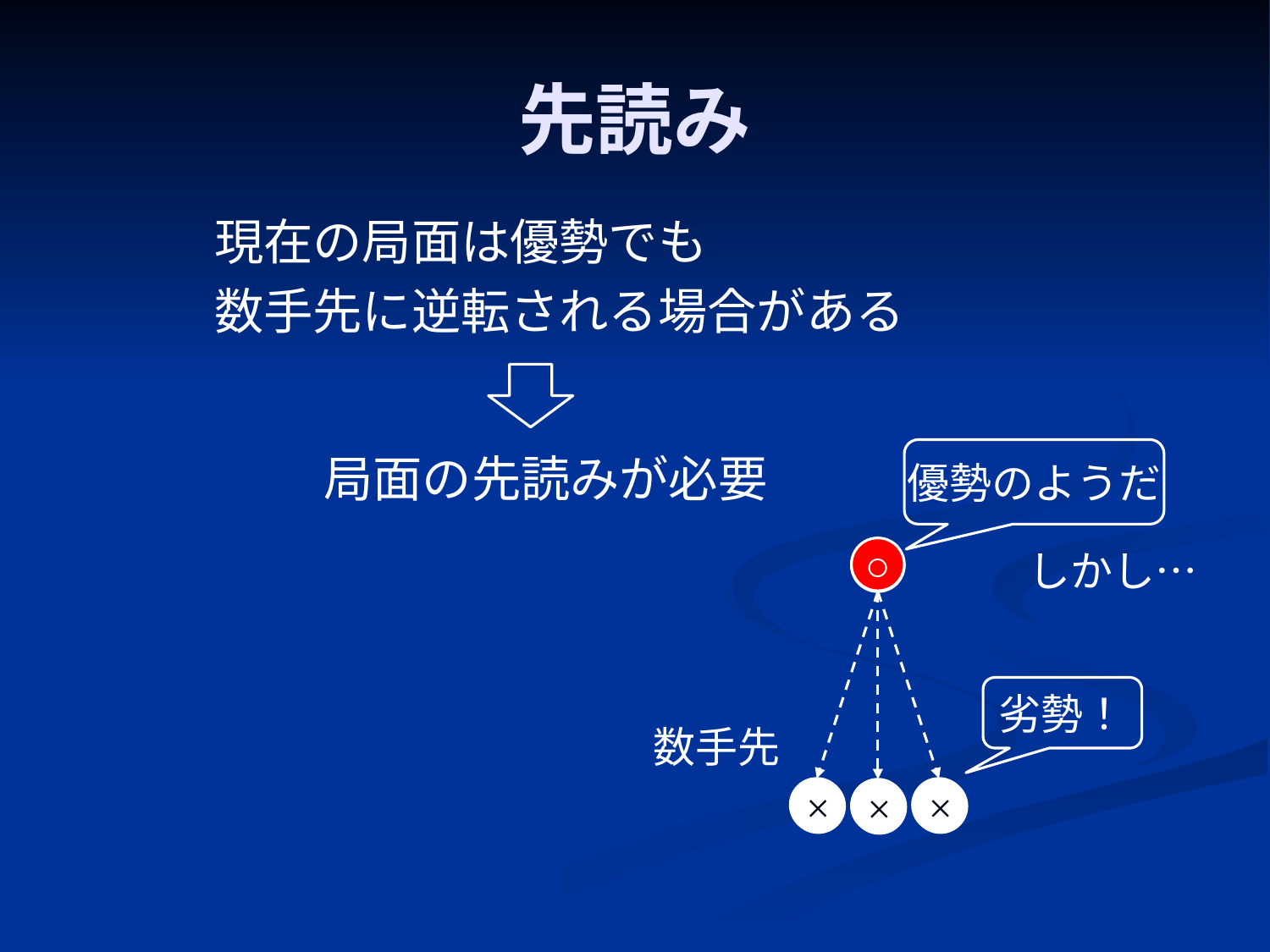

# 先読み
現在の局面は優勢でも
数手先に逆転される場合がある

局面の先読みが必要
優勢のようだ
○
しかし…

数手先

劣勢！
×
×
×